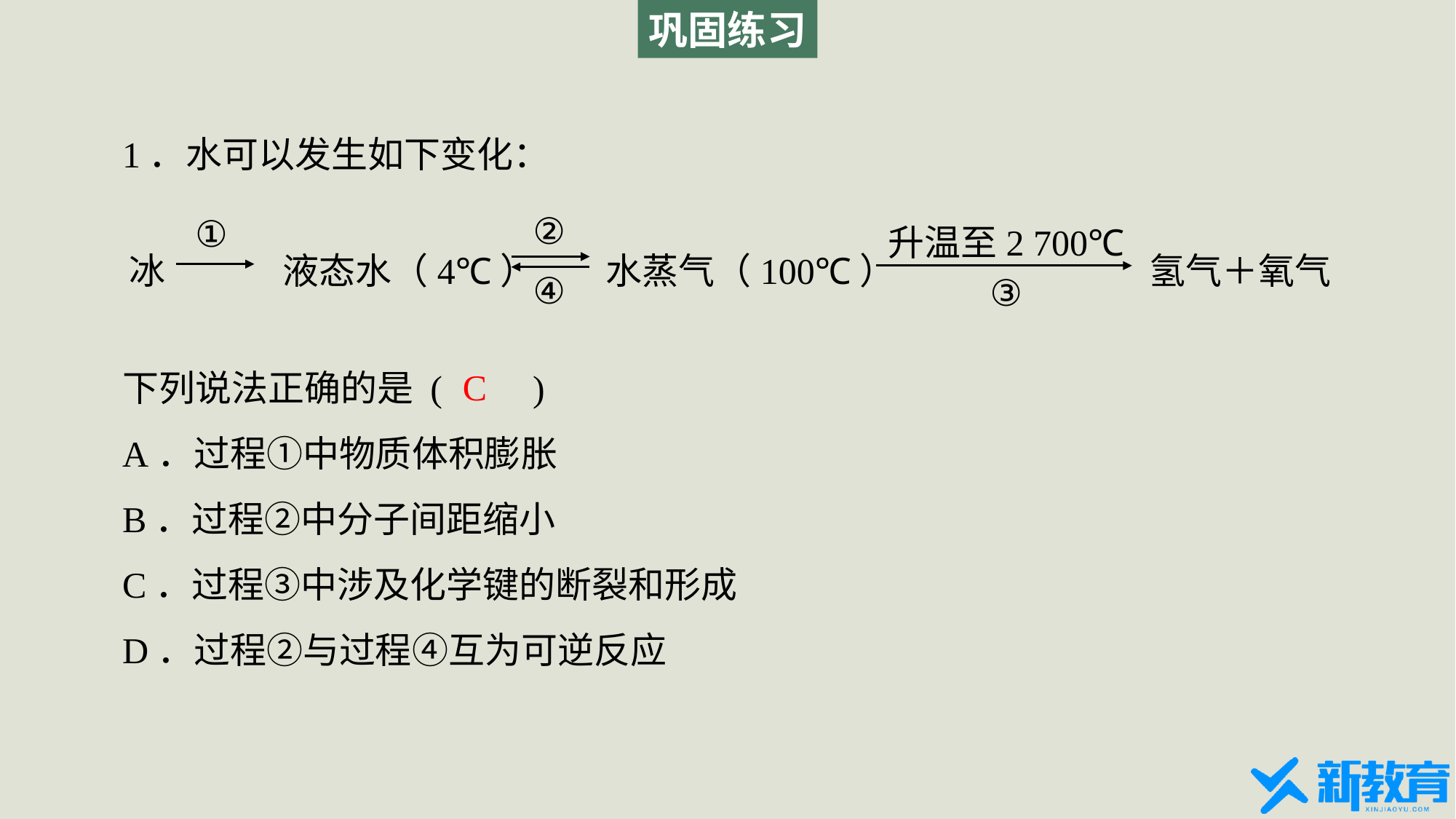

巩固练习
1．水可以发生如下变化：
升温至2 700℃
②
①
液态水（4℃）
水蒸气（100℃）
氢气＋氧气
冰
④
③
下列说法正确的是 (　　)
A．过程①中物质体积膨胀
B．过程②中分子间距缩小
C．过程③中涉及化学键的断裂和形成
D．过程②与过程④互为可逆反应
C